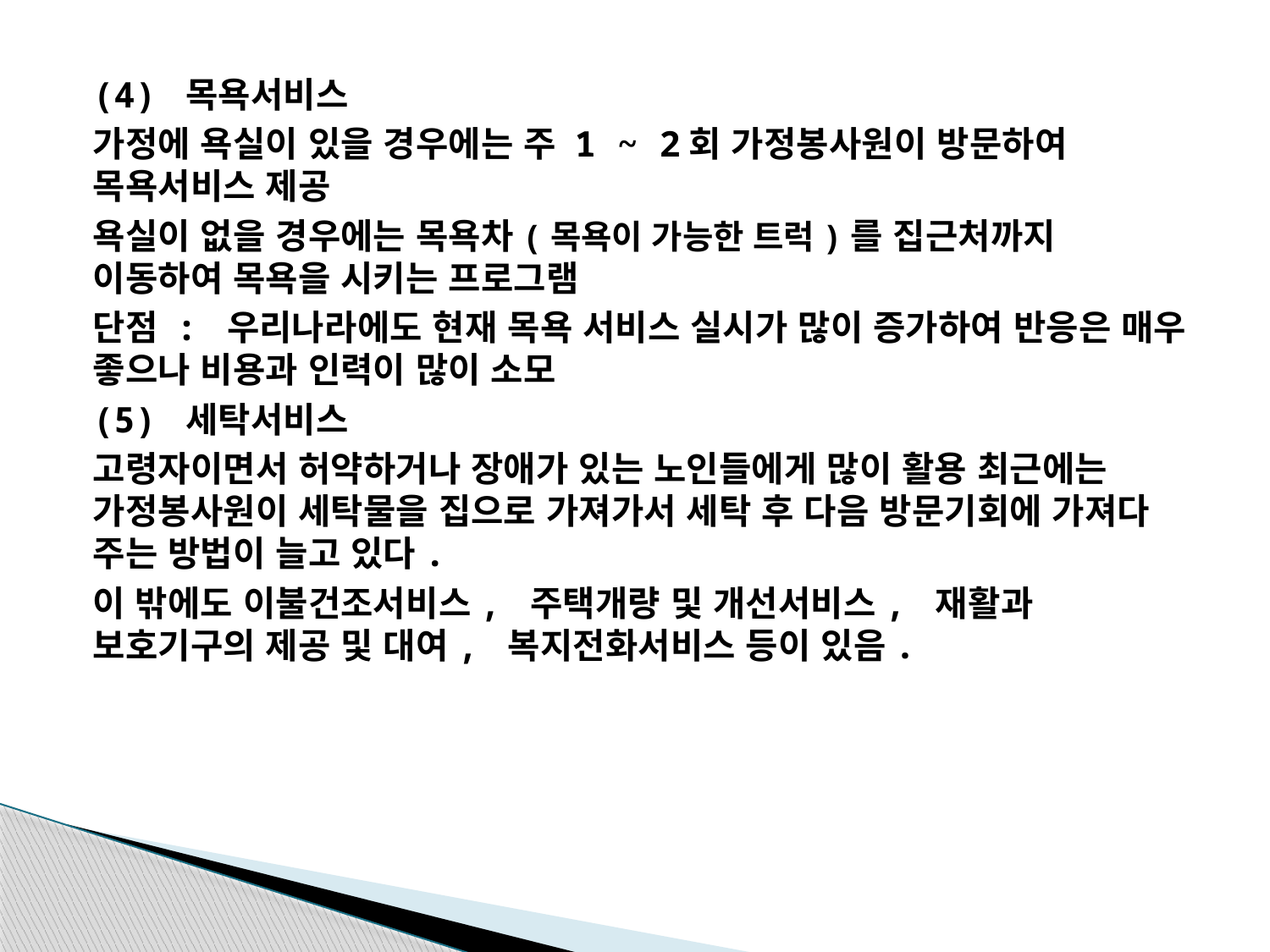

(4) 목욕서비스
가정에 욕실이 있을 경우에는 주 1 ~ 2회 가정봉사원이 방문하여 목욕서비스 제공
욕실이 없을 경우에는 목욕차(목욕이 가능한 트럭)를 집근처까지 이동하여 목욕을 시키는 프로그램
단점 : 우리나라에도 현재 목욕 서비스 실시가 많이 증가하여 반응은 매우 좋으나 비용과 인력이 많이 소모
(5) 세탁서비스
고령자이면서 허약하거나 장애가 있는 노인들에게 많이 활용 최근에는 가정봉사원이 세탁물을 집으로 가져가서 세탁 후 다음 방문기회에 가져다 주는 방법이 늘고 있다.
이 밖에도 이불건조서비스, 주택개량 및 개선서비스, 재활과 보호기구의 제공 및 대여, 복지전화서비스 등이 있음.